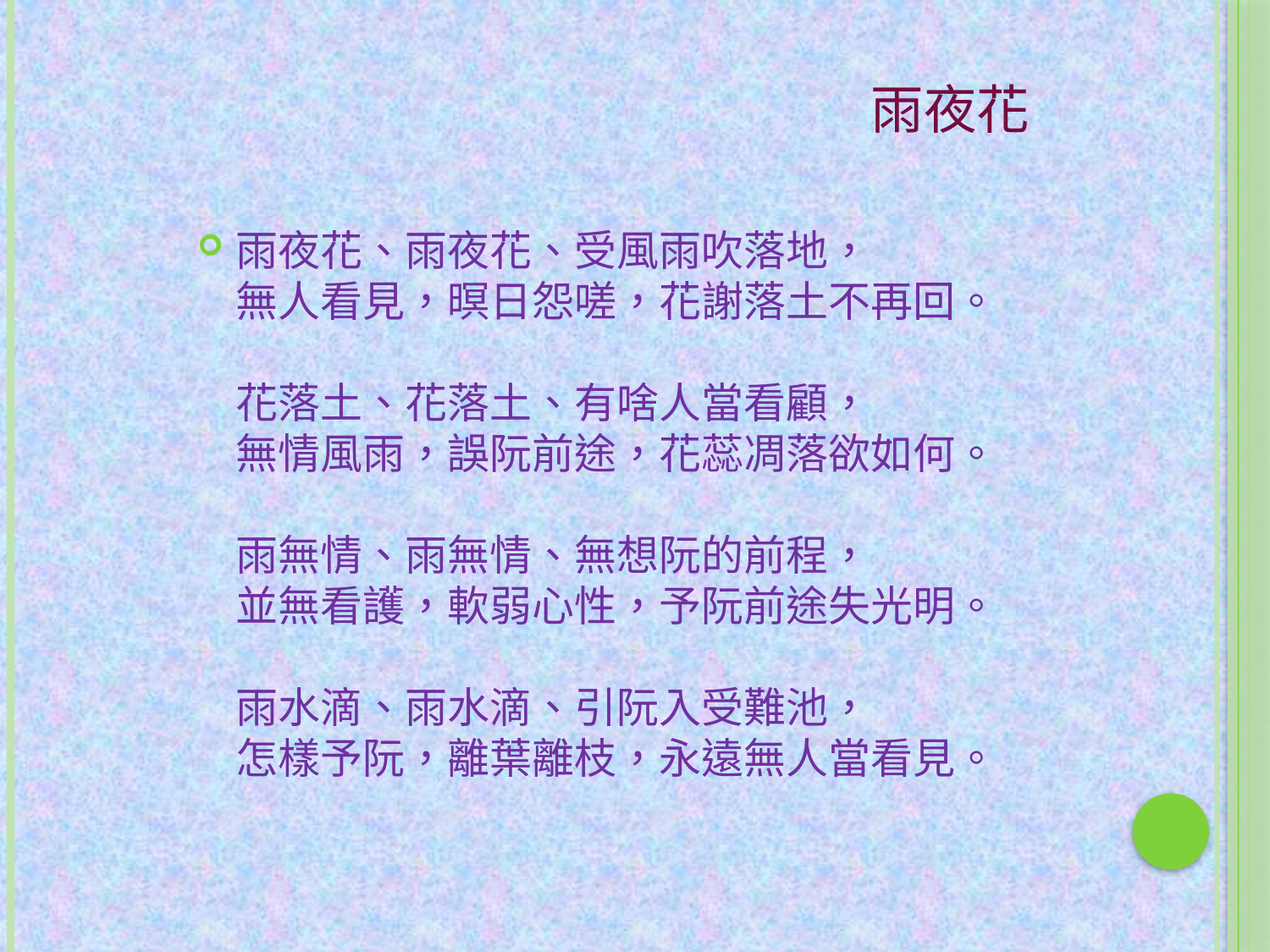

# 雨夜花

雨夜花、雨夜花、受風雨吹落地，
無人看見，暝日怨嗟，花謝落土不再回。
花落土、花落土、有啥人當看顧，
無情風雨，誤阮前途，花蕊凋落欲如何。
雨無情、雨無情、無想阮的前程，
並無看護，軟弱心性，予阮前途失光明。
雨水滴、雨水滴、引阮入受難池，
怎樣予阮，離葉離枝，永遠無人當看見。